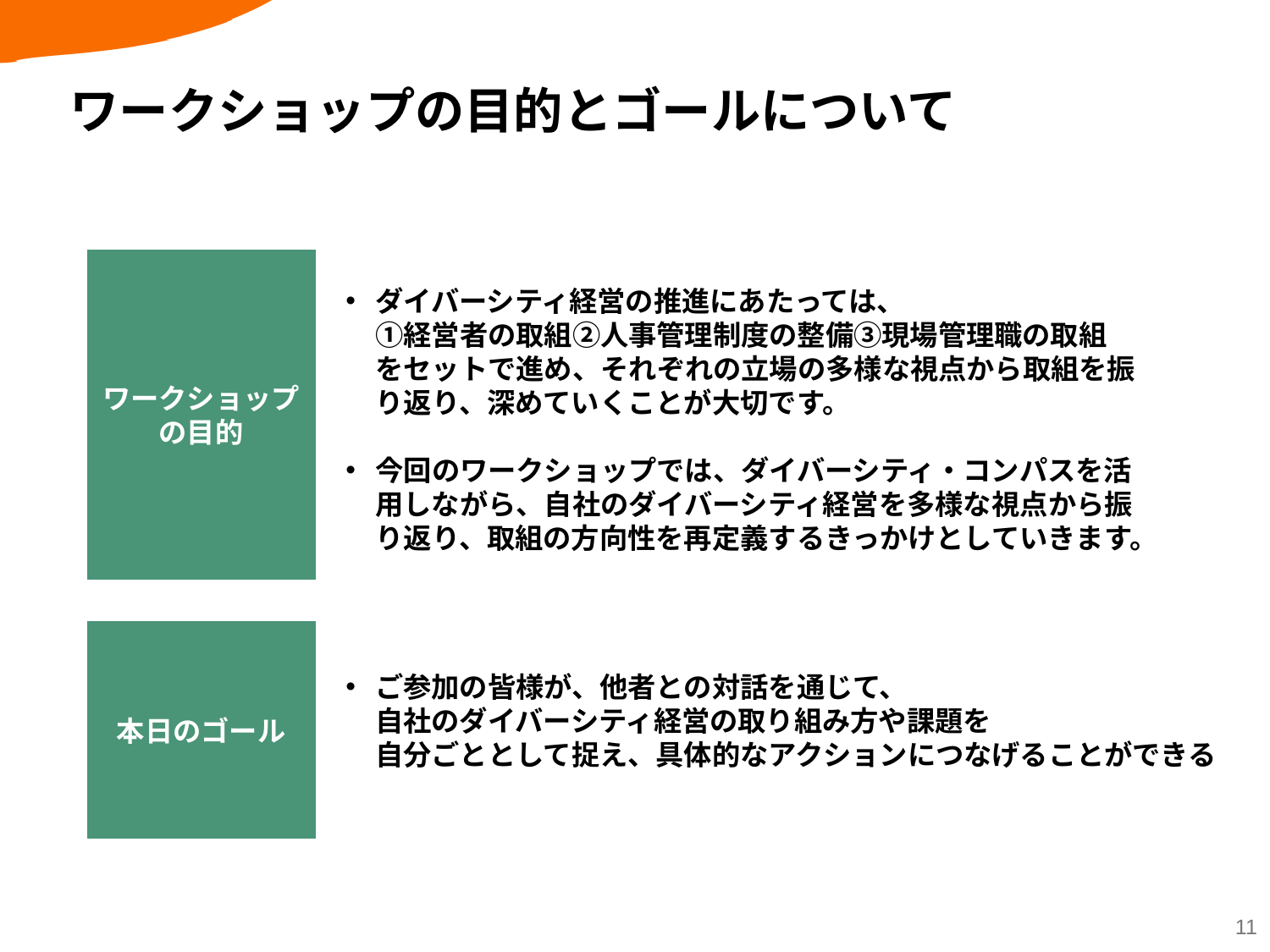

# ワークショップの目的とゴールについて
ワークショップの目的
ダイバーシティ経営の推進にあたっては、
①経営者の取組②人事管理制度の整備③現場管理職の取組　
をセットで進め、それぞれの立場の多様な視点から取組を振り返り、深めていくことが大切です。

今回のワークショップでは、ダイバーシティ・コンパスを活用しながら、自社のダイバーシティ経営を多様な視点から振り返り、取組の方向性を再定義するきっかけとしていきます。
本日のゴール
ご参加の皆様が、他者との対話を通じて、
自社のダイバーシティ経営の取り組み方や課題を
自分ごととして捉え、具体的なアクションにつなげることができる
11